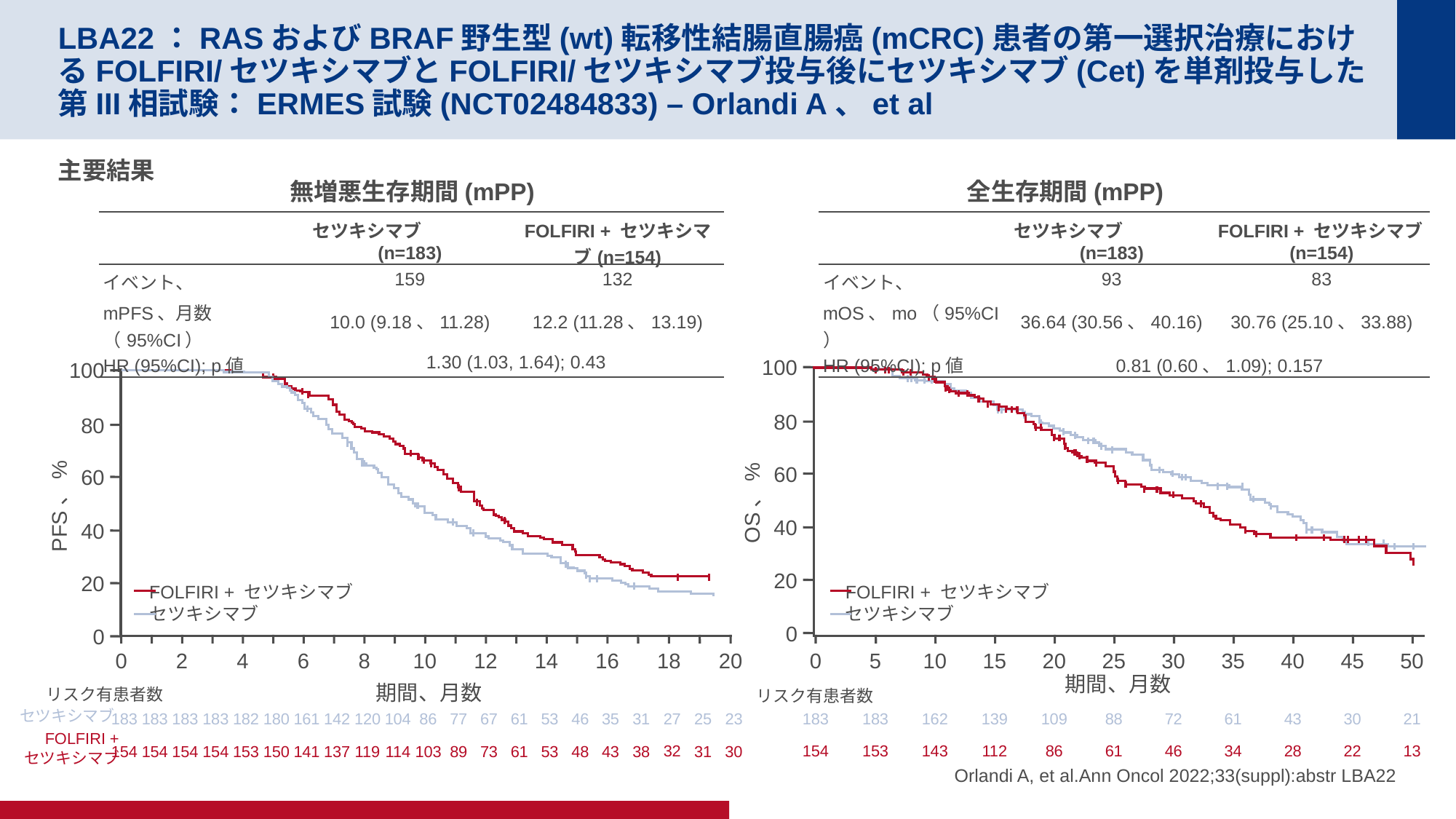

# LBA22：RASおよびBRAF野生型(wt)転移性結腸直腸癌(mCRC)患者の第一選択治療におけるFOLFIRI/セツキシマブとFOLFIRI/セツキシマブ投与後にセツキシマブ(Cet)を単剤投与した第III相試験：ERMES試験(NCT02484833) – Orlandi A、et al
主要結果
無増悪生存期間(mPP)
全生存期間(mPP)
|  | セツキシマブ (n=183) | FOLFIRI + セツキシマブ(n=154) |
| --- | --- | --- |
| イベント、 | 159 | 132 |
| mPFS、月数（95%CI） | 10.0 (9.18、11.28) | 12.2 (11.28、13.19) |
| HR (95%CI); p値 | 1.30 (1.03, 1.64); 0.43 |  |
|  | セツキシマブ (n=183) | FOLFIRI + セツキシマブ(n=154) |
| --- | --- | --- |
| イベント、 | 93 | 83 |
| mOS、mo（95%CI） | 36.64 (30.56、40.16) | 30.76 (25.10、33.88) |
| HR (95%CI); p値 | 0.81 (0.60、1.09); 0.157 |  |
100

80

60

OS、%
40

20

0

100

80

60

PFS、%
40

20

0

FOLFIRI + セツキシマブ
セツキシマブ
FOLFIRI + セツキシマブ
セツキシマブ

0
2
4
6
8
10
12
14
16
18

20

0
5
10
15
20
25
30
35
40
45
50
期間、月数
期間、月数
リスク有患者数
リスク有患者数
セツキシマブ
183
183
183
183
182
180
161
142
120
104
86
77
67
61
53
46
35
31
27

25
23
183
183
162
139
109
88
72
61
43
30
21
FOLFIRI +
セツキシマブ
Orlandi A, et al.Ann Oncol 2022;33(suppl):abstr LBA22
32
154
154
153
141
119
103
73
53
43
30
154
154
150
137
114
89
61
48
38
31
154
153
143
112
86
61
46
34
28
22
13